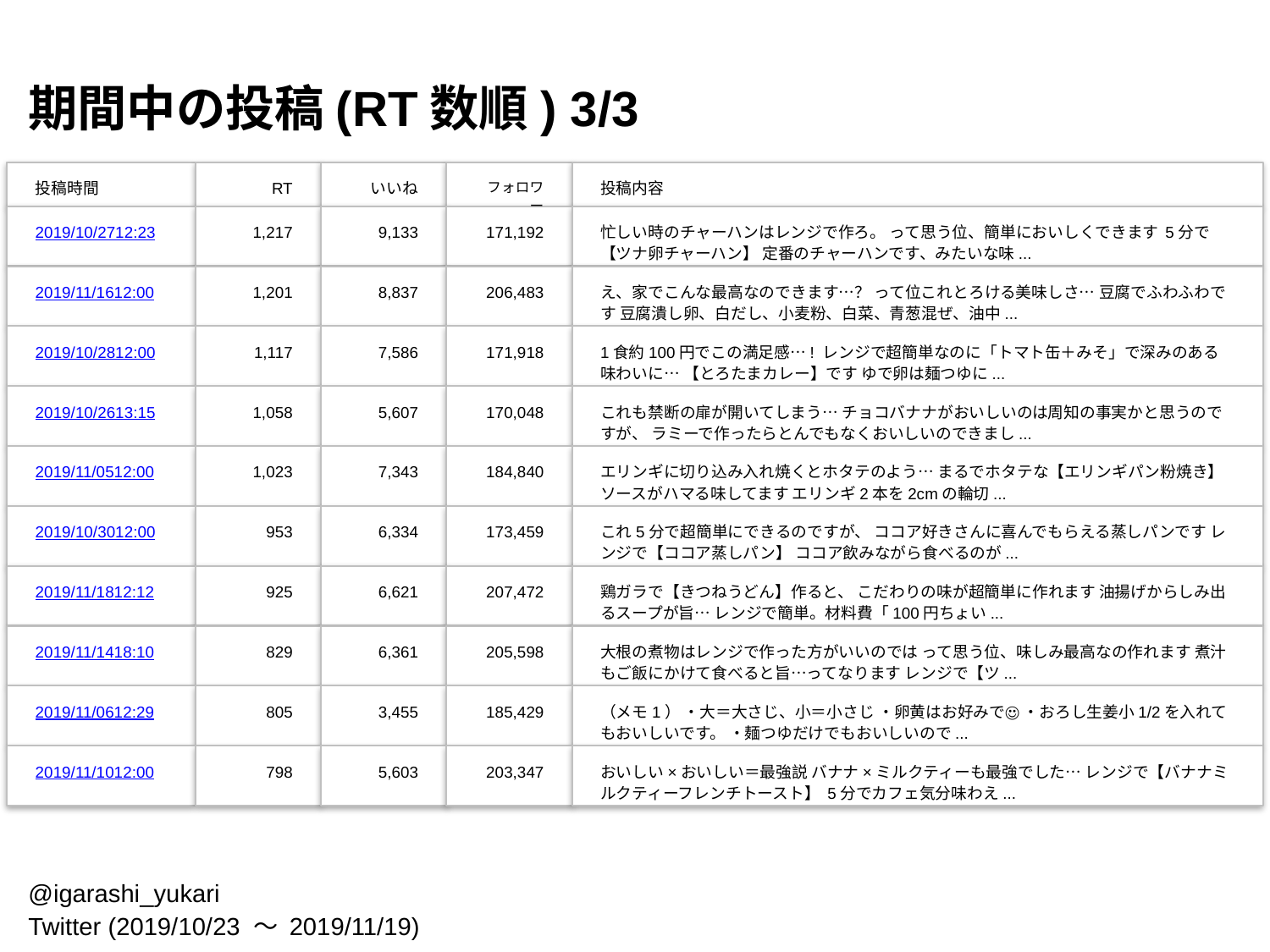

期間中の投稿(RT数順) 3/3

投稿時間

RT

いいね

フォロワー

投稿内容

2019/10/27
12:23

1,217

9,133

171,192

忙しい時のチャーハンはレンジで作ろ。 って思う位、簡単においしくできます 5分で【ツナ卵チャーハン】 定番のチャーハンです、みたいな味...

2019/11/16
12:00

1,201

8,837

206,483

え、家でこんな最高なのできます…？ って位これとろける美味しさ… 豆腐でふわふわです 豆腐潰し卵、白だし、小麦粉、白菜、青葱混ぜ、油中...

2019/10/28
12:00

1,117

7,586

171,918

1食約100円でこの満足感…! レンジで超簡単なのに「トマト缶＋みそ」で深みのある味わいに… 【とろたまカレー】です ゆで卵は麺つゆに...

2019/10/26
13:15

1,058

5,607

170,048

これも禁断の扉が開いてしまう… チョコバナナがおいしいのは周知の事実かと思うのですが、 ラミーで作ったらとんでもなくおいしいのできまし...

2019/11/05
12:00

1,023

7,343

184,840

エリンギに切り込み入れ焼くとホタテのよう… まるでホタテな【エリンギパン粉焼き】 ソースがハマる味してます エリンギ2本を2cmの輪切...

2019/10/30
12:00

953

6,334

173,459

これ5分で超簡単にできるのですが、 ココア好きさんに喜んでもらえる蒸しパンです レンジで【ココア蒸しパン】 ココア飲みながら食べるのが...

2019/11/18
12:12

925

6,621

207,472

鶏ガラで【きつねうどん】作ると、 こだわりの味が超簡単に作れます 油揚げからしみ出るスープが旨… レンジで簡単。材料費「100円ちょい...

2019/11/14
18:10

829

6,361

205,598

大根の煮物はレンジで作った方がいいのでは って思う位、味しみ最高なの作れます 煮汁もご飯にかけて食べると旨…ってなります レンジで【ツ...

2019/11/06
12:29

805

3,455

185,429

（メモ1） ・大＝大さじ、小＝小さじ ・卵黄はお好みで☺︎ ・おろし生姜小1/2を入れてもおいしいです。 ・麺つゆだけでもおいしいので...

2019/11/10
12:00

798

5,603

203,347

おいしい×おいしい＝最強説 バナナ×ミルクティーも最強でした… レンジで【バナナミルクティーフレンチトースト】 5分でカフェ気分味わえ...
@igarashi_yukari
Twitter (2019/10/23 〜 2019/11/19)